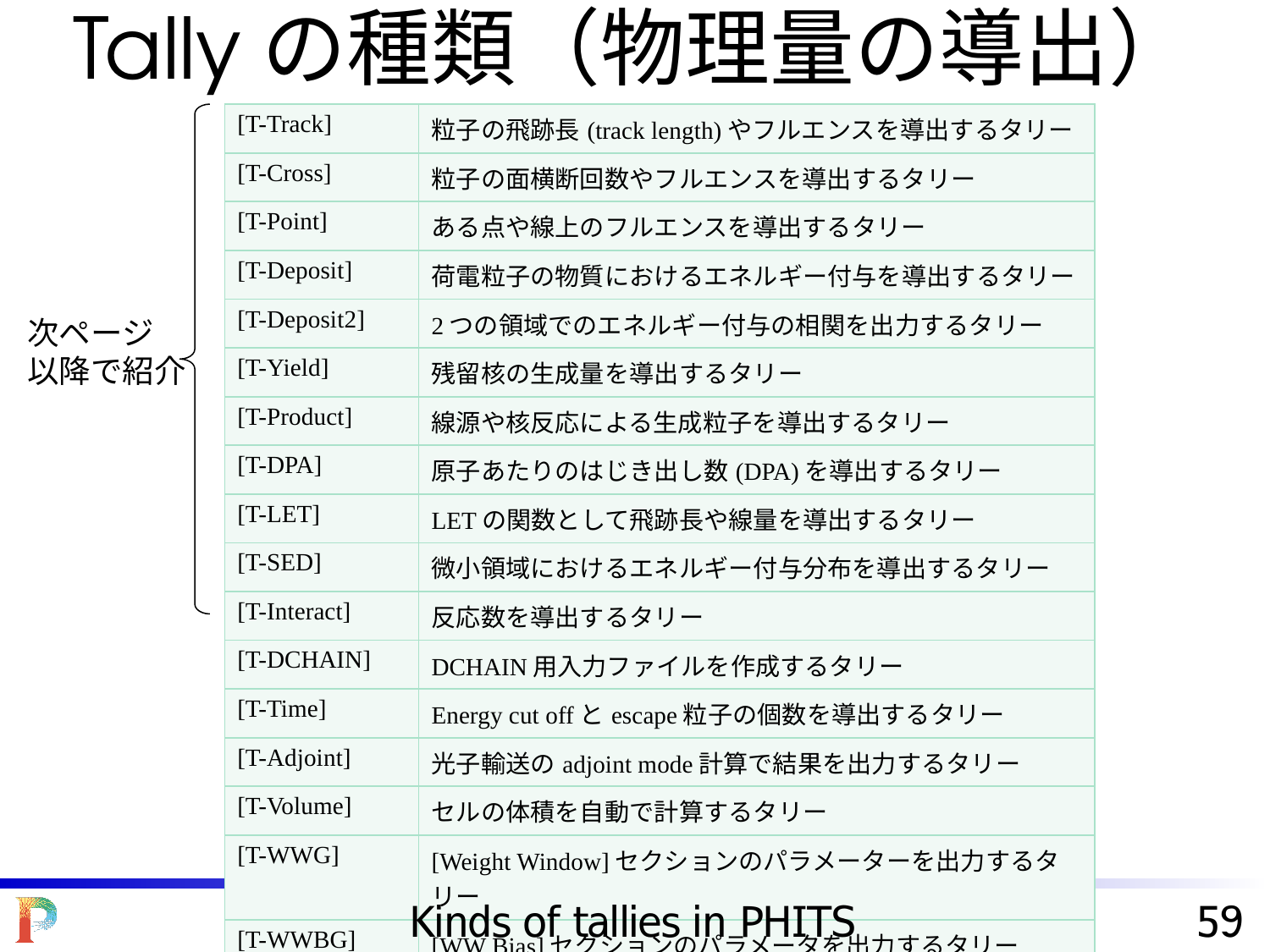

# Tallyの種類（物理量の導出）

| [T-Track] | 粒子の飛跡長(track length)やフルエンスを導出するタリー |
| --- | --- |
| [T-Cross] | 粒子の面横断回数やフルエンスを導出するタリー |
| [T-Point] | ある点や線上のフルエンスを導出するタリー |
| [T-Deposit] | 荷電粒子の物質におけるエネルギー付与を導出するタリー |
| [T-Deposit2] | 2つの領域でのエネルギー付与の相関を出力するタリー |
| [T-Yield] | 残留核の生成量を導出するタリー |
| [T-Product] | 線源や核反応による生成粒子を導出するタリー |
| [T-DPA] | 原子あたりのはじき出し数(DPA)を導出するタリー |
| [T-LET] | LETの関数として飛跡長や線量を導出するタリー |
| [T-SED] | 微小領域におけるエネルギー付与分布を導出するタリー |
| [T-Interact] | 反応数を導出するタリー |
| [T-DCHAIN] | DCHAIN用入力ファイルを作成するタリー |
| [T-Time] | Energy cut offとescape粒子の個数を導出するタリー |
| [T-Adjoint] | 光子輸送のadjoint mode計算で結果を出力するタリー |
| [T-Volume] | セルの体積を自動で計算するタリー |
| [T-WWG] | [Weight Window]セクションのパラメーターを出力するタリー |
| [T-WWBG] | [WW Bias]セクションのパラメータを出力するタリー |
| [T-Userdefined] | ユーザー定義による任意の物理量を導出するタリー |
次ページ
以降で紹介
Kinds of tallies in PHITS